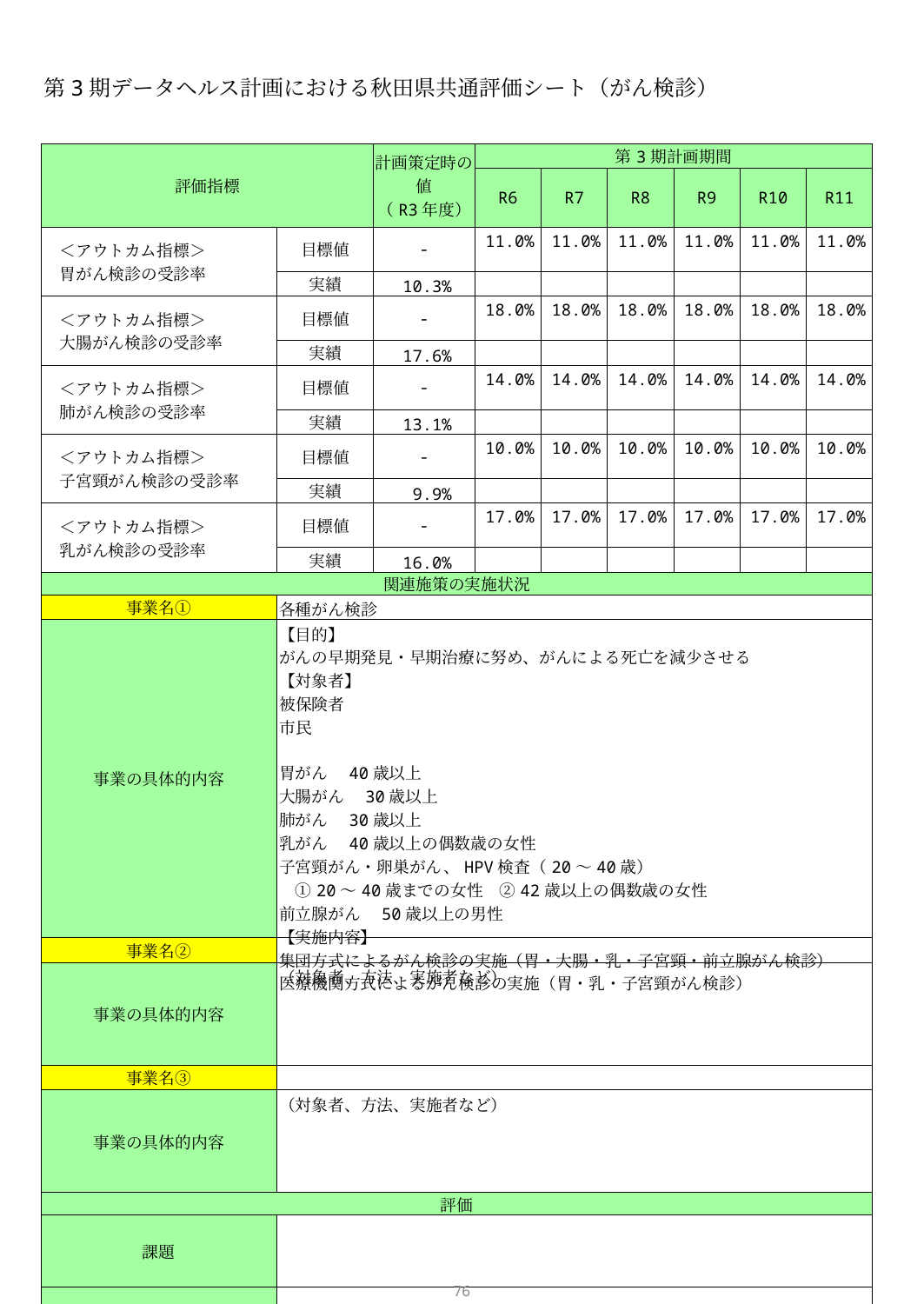

第3期データヘルス計画における秋田県共通評価シート（がん検診）
| 評価指標 |  | 計画策定時の 値 （R3年度） | 第3期計画期間 |  |  |  |  |  |
| --- | --- | --- | --- | --- | --- | --- | --- | --- |
|  |  |  | R6 | R7 | R8 | R9 | R10 | R11 |
| ＜アウトカム指標＞ 胃がん検診の受診率 | 目標値 | - | 11.0% | 11.0% | 11.0% | 11.0% | 11.0% | 11.0% |
|  | 実績 | 10.3% |  |  |  |  |  |  |
| ＜アウトカム指標＞ 大腸がん検診の受診率 | 目標値 | - | 18.0% | 18.0% | 18.0% | 18.0% | 18.0% | 18.0% |
|  | 実績 | 17.6% |  |  |  |  |  |  |
| ＜アウトカム指標＞ 肺がん検診の受診率 | 目標値 | - | 14.0% | 14.0% | 14.0% | 14.0% | 14.0% | 14.0% |
|  | 実績 | 13.1% |  |  |  |  |  |  |
| ＜アウトカム指標＞ 子宮頸がん検診の受診率 | 目標値 | - | 10.0% | 10.0% | 10.0% | 10.0% | 10.0% | 10.0% |
|  | 実績 | 9.9% |  |  |  |  |  |  |
| ＜アウトカム指標＞ 乳がん検診の受診率 | 目標値 | - | 17.0% | 17.0% | 17.0% | 17.0% | 17.0% | 17.0% |
|  | 実績 | 16.0% |  |  |  |  |  |  |
| 関連施策の実施状況 |  |  |  |  |  |  |  |  |
| 事業名① | 各種がん検診 |  |  |  |  |  |  |  |
| 事業の具体的内容 | 【目的】 がんの早期発見・早期治療に努め、がんによる死亡を減少させる 【対象者】 被保険者 市民 胃がん　40歳以上 大腸がん　30歳以上 肺がん　30歳以上 乳がん　40歳以上の偶数歳の女性 子宮頸がん・卵巣がん、HPV検査（20～40歳） 　①20～40歳までの女性　②42歳以上の偶数歳の女性 前立腺がん　50歳以上の男性 【実施内容】 集団方式によるがん検診の実施（胃・大腸・乳・子宮頸・前立腺がん検診） 医療機関方式によるがん検診の実施（胃・乳・子宮頸がん検診） |  |  |  |  |  |  |  |
| 事業名② |  |  |  |  |  |  |  |  |
| 事業の具体的内容 | （対象者、方法、実施者など） |  |  |  |  |  |  |  |
| 事業名③ |  |  |  |  |  |  |  |  |
| 事業の具体的内容 | （対象者、方法、実施者など） |  |  |  |  |  |  |  |
| 評価 |  |  |  |  |  |  |  |  |
| 課題 |  |  |  |  |  |  |  |  |
| 次年度以降の対応方針 |  |  |  |  |  |  |  |  |
76